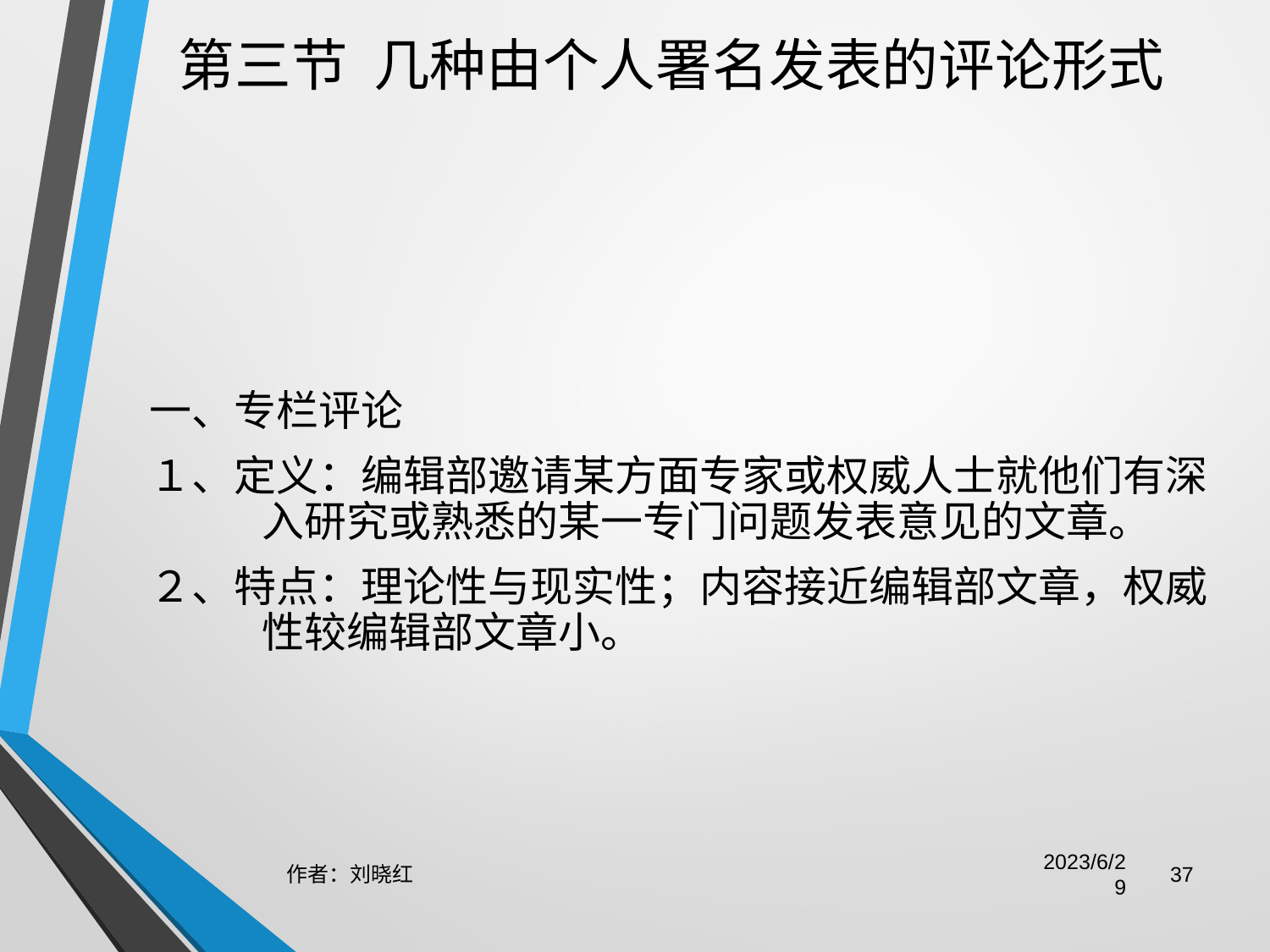

# 第三节  几种由个人署名发表的评论形式

一、专栏评论
１、定义：编辑部邀请某方面专家或权威人士就他们有深入研究或熟悉的某一专门问题发表意见的文章。
２、特点：理论性与现实性；内容接近编辑部文章，权威性较编辑部文章小。

作者：刘晓红
2023/6/29
37